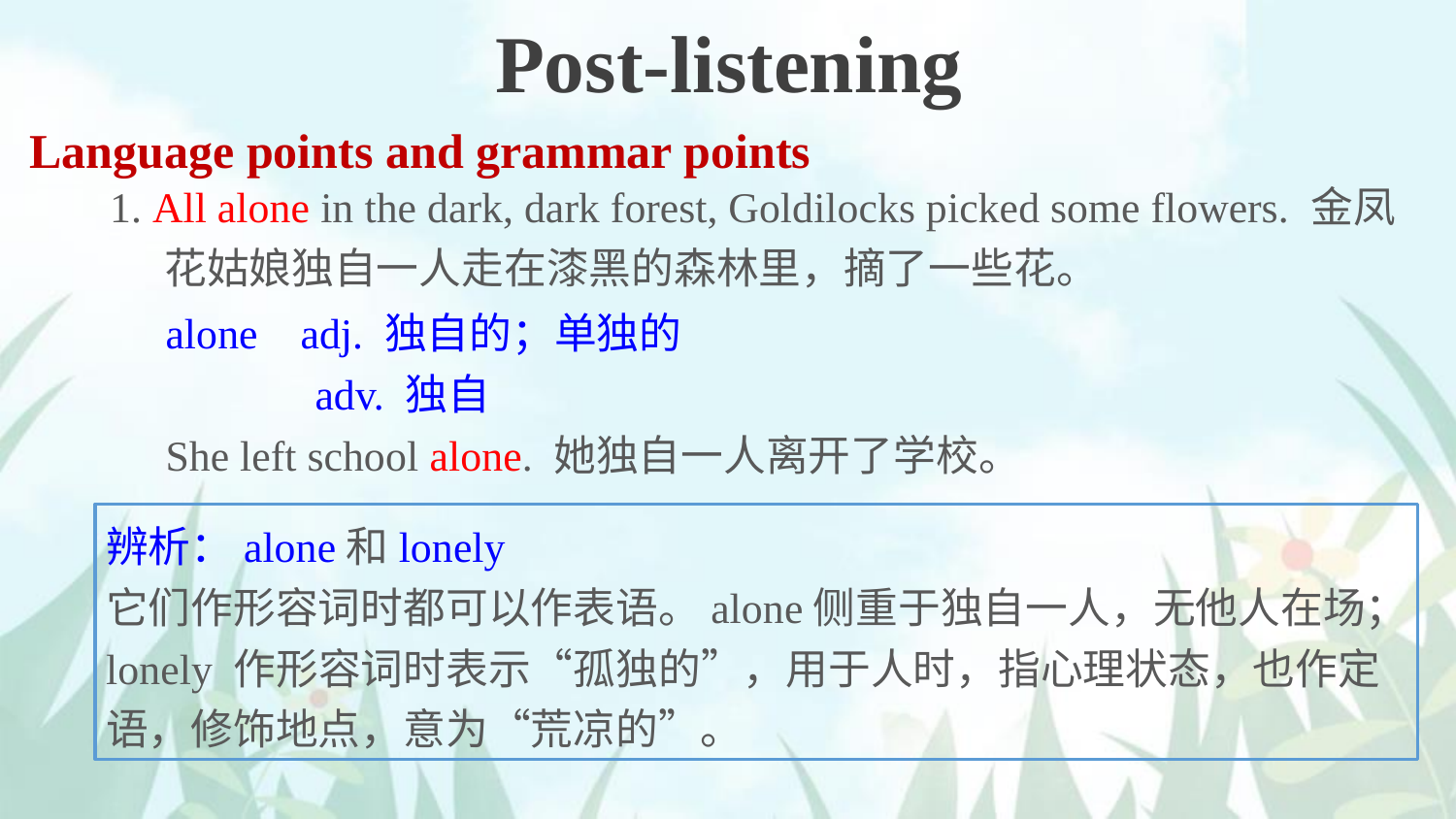

Post-listening
Language points and grammar points
1. All alone in the dark, dark forest, Goldilocks picked some flowers. 金凤花姑娘独自一人走在漆黑的森林里，摘了一些花。

alone    adj. 独自的；单独的
              adv. 独自
She left school alone. 她独自一人离开了学校。
辨析：alone和lonely
它们作形容词时都可以作表语。alone侧重于独自一人，无他人在场；lonely 作形容词时表示“孤独的”，用于人时，指心理状态，也作定语，修饰地点，意为“荒凉的”。